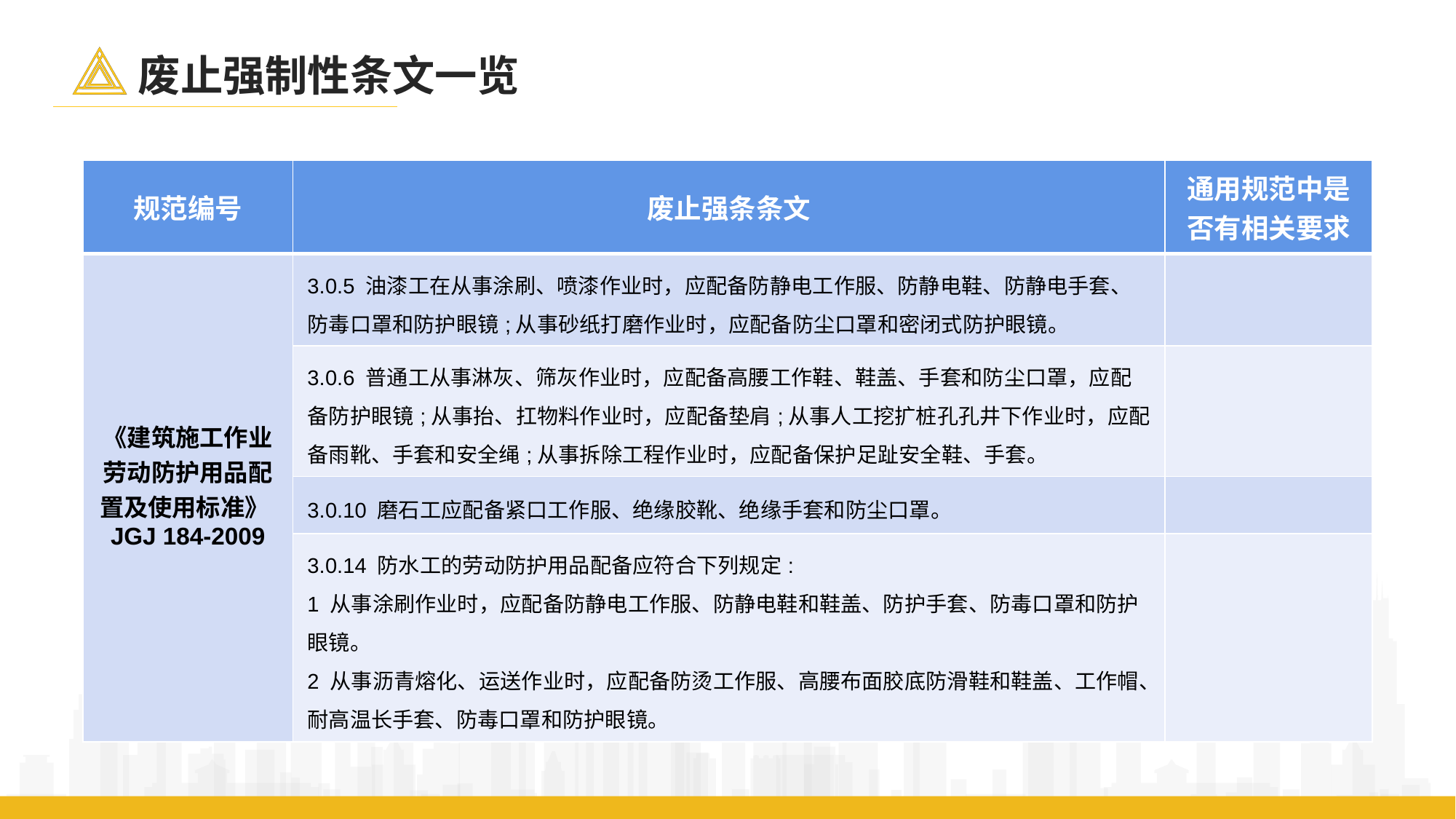

废止强制性条文一览

| 规范编号 | 废止强条条文 | 通用规范中是否有相关要求 |
| --- | --- | --- |
| 《建筑施工作业劳动防护用品配置及使用标准》JGJ 184-2009 | 3.0.5 油漆工在从事涂刷、喷漆作业时，应配备防静电工作服、防静电鞋、防静电手套、防毒口罩和防护眼镜;从事砂纸打磨作业时，应配备防尘口罩和密闭式防护眼镜。 |  |
|  | 3.0.6 普通工从事淋灰、筛灰作业时，应配备高腰工作鞋、鞋盖、手套和防尘口罩，应配备防护眼镜;从事抬、扛物料作业时，应配备垫肩;从事人工挖扩桩孔孔井下作业时，应配备雨靴、手套和安全绳;从事拆除工程作业时，应配备保护足趾安全鞋、手套。 |  |
|  | 3.0.10 磨石工应配备紧口工作服、绝缘胶靴、绝缘手套和防尘口罩。 |  |
|  | 3.0.14 防水工的劳动防护用品配备应符合下列规定: 1 从事涂刷作业时，应配备防静电工作服、防静电鞋和鞋盖、防护手套、防毒口罩和防护眼镜。 2 从事沥青熔化、运送作业时，应配备防烫工作服、高腰布面胶底防滑鞋和鞋盖、工作帽、耐高温长手套、防毒口罩和防护眼镜。 |  |